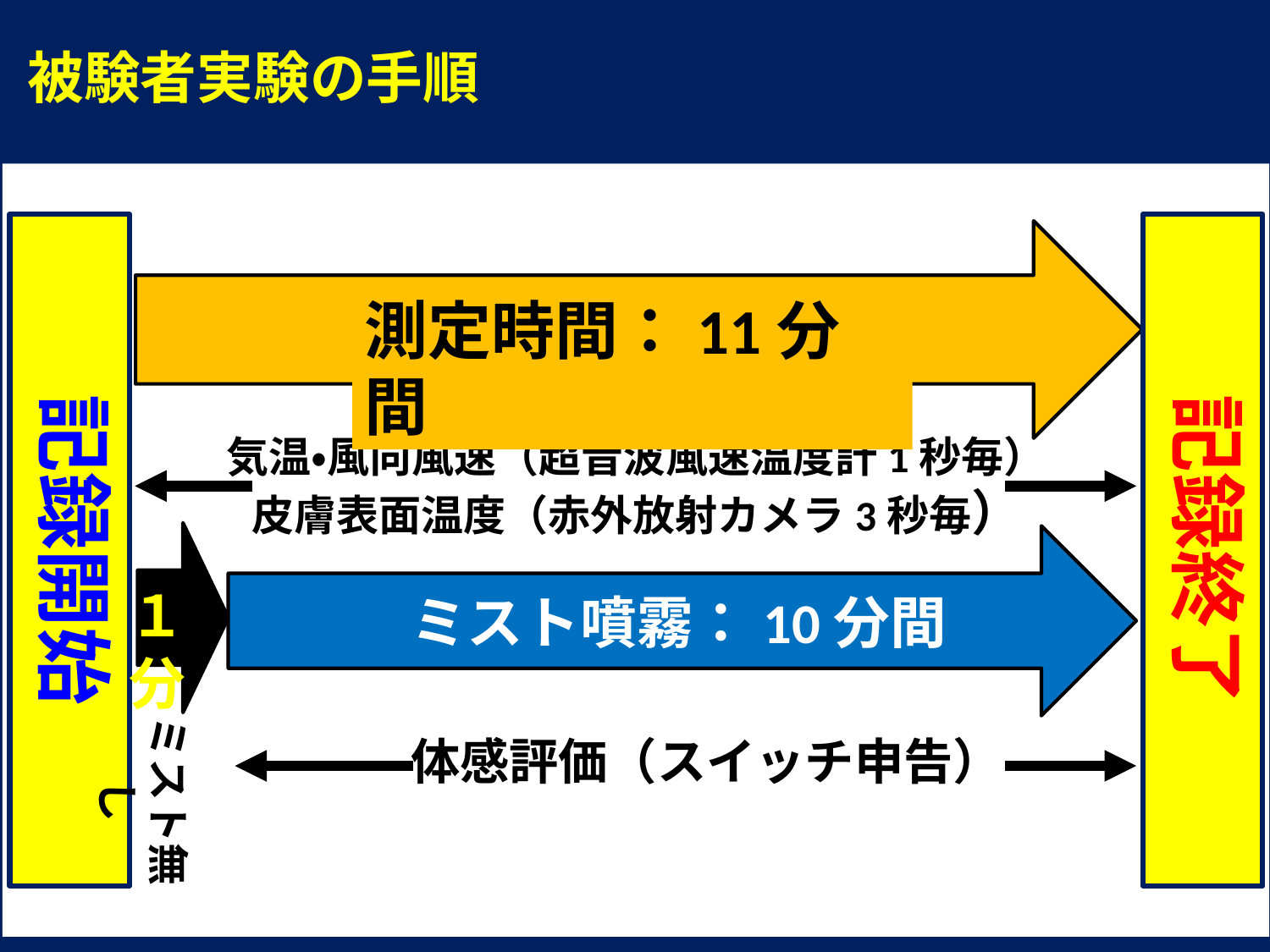

被験者実験の手順

記録開始
記録終了

測定時間：11分間
気温・風向風速（超音波風速温度計1秒毎）
皮膚表面温度（赤外放射カメラ3秒毎）

１分
ミスト噴霧：10分間
ミスト無し
体感評価（スイッチ申告）